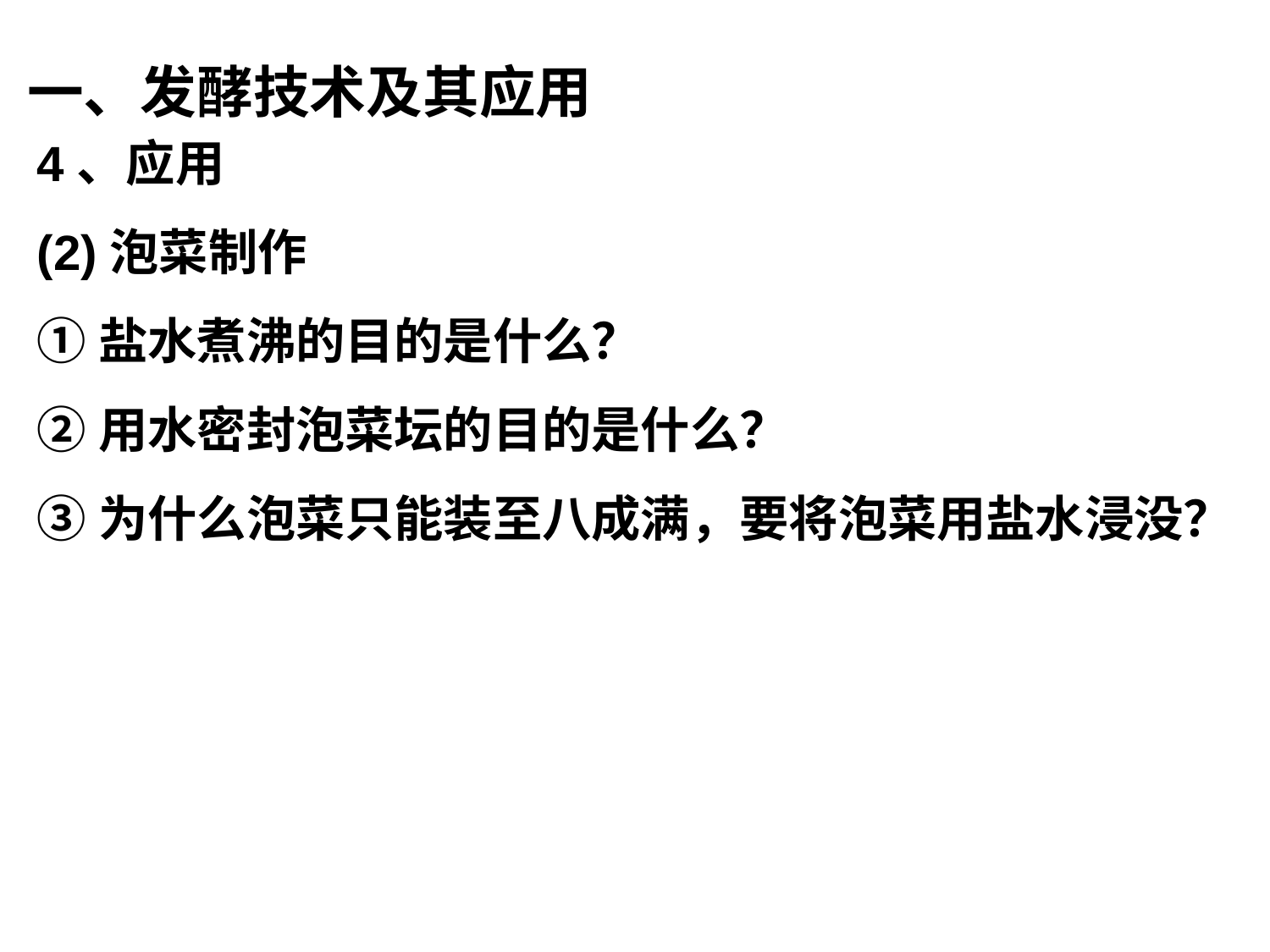

一、发酵技术及其应用
4、应用
(2)泡菜制作
①盐水煮沸的目的是什么？
②用水密封泡菜坛的目的是什么？
③为什么泡菜只能装至八成满，要将泡菜用盐水浸没？